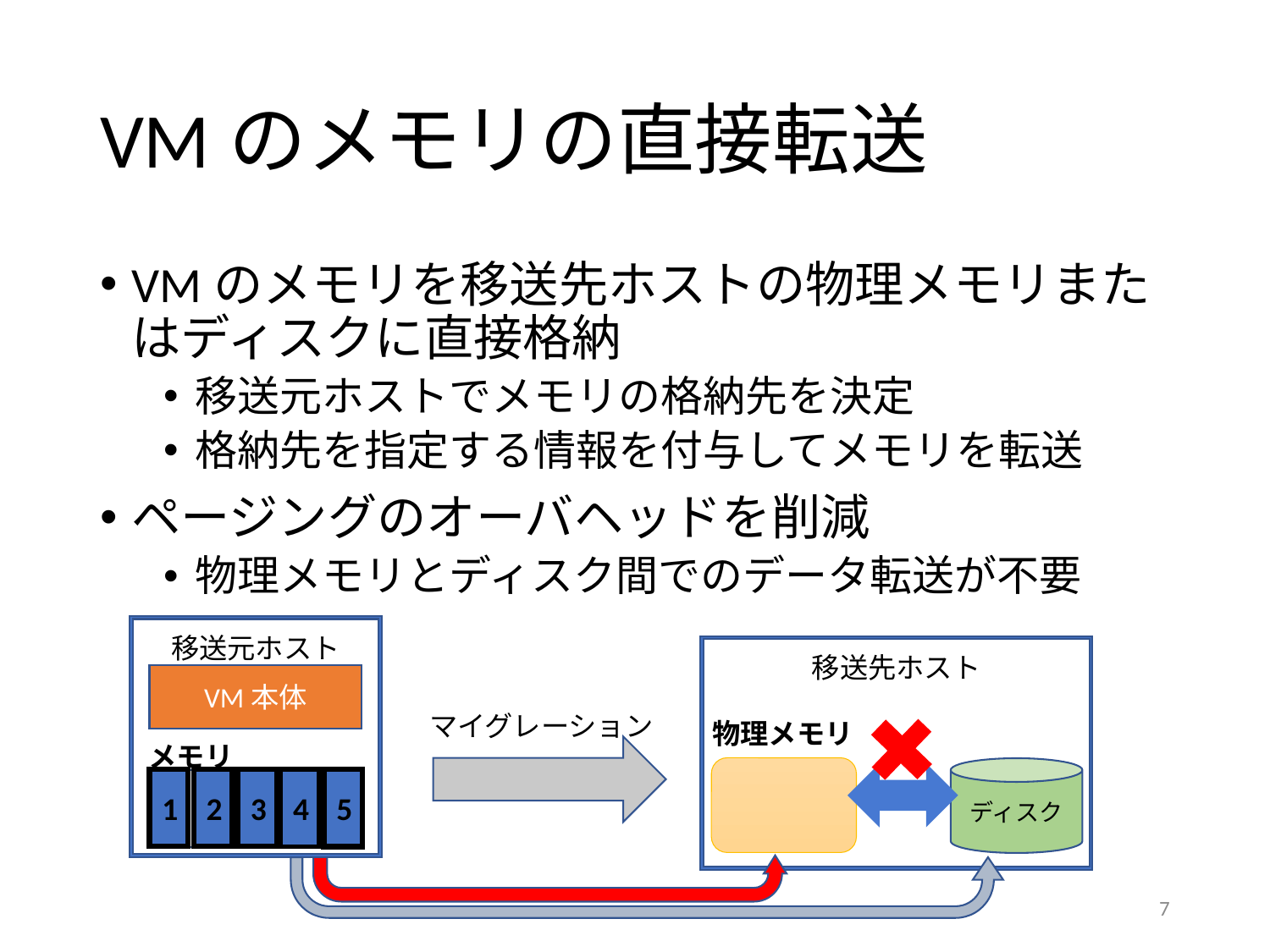

# VMのメモリの直接転送
VMのメモリを移送先ホストの物理メモリまたはディスクに直接格納
移送元ホストでメモリの格納先を決定
格納先を指定する情報を付与してメモリを転送
ページングのオーバヘッドを削減
物理メモリとディスク間でのデータ転送が不要

移送元ホスト

VM本体
移送先ホスト

マイグレーション
物理メモリ

メモリ

ディスク
1
2
3
4
5

7